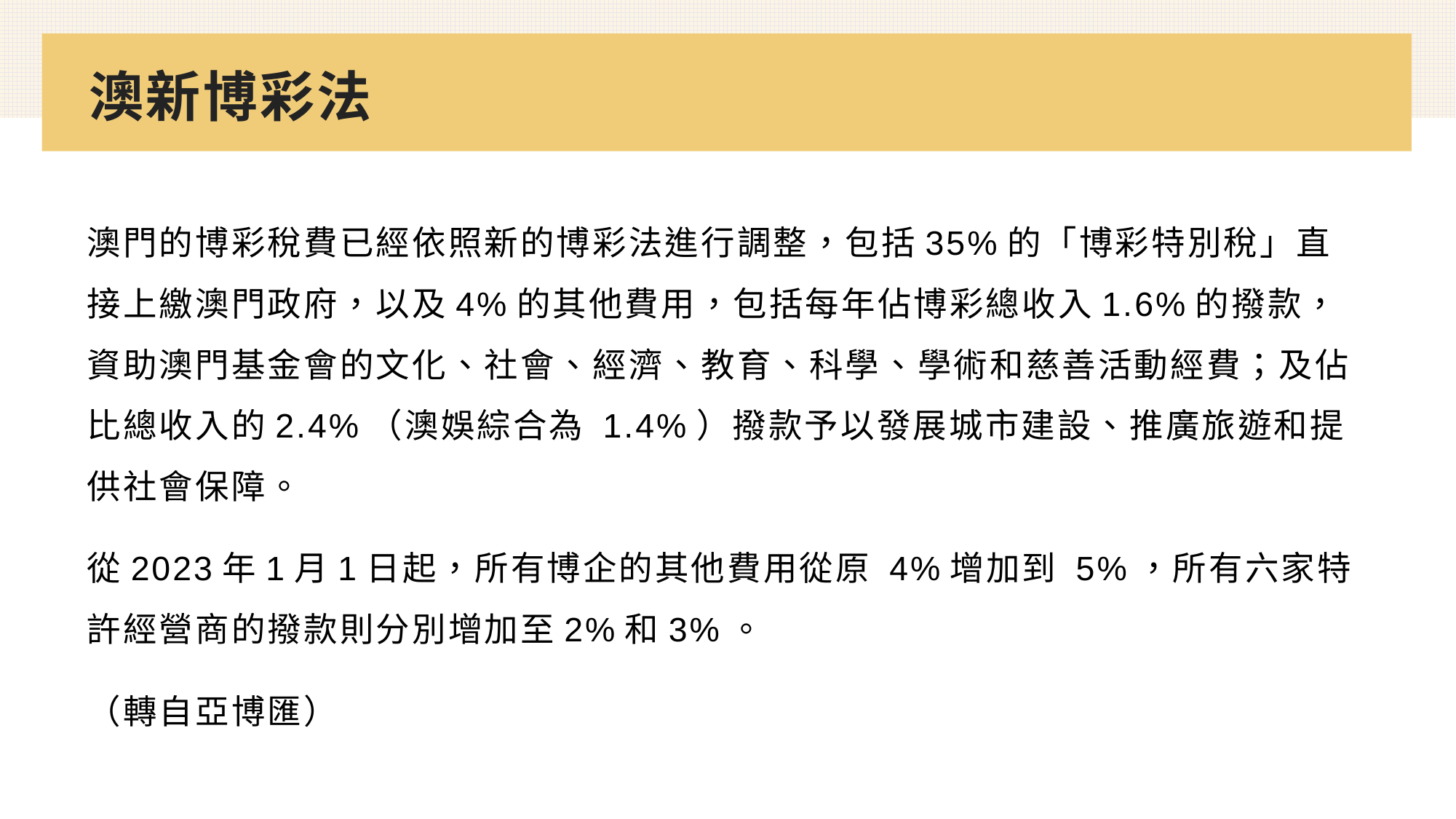

# 澳新博彩法
澳門的博彩稅費已經依照新的博彩法進行調整，包括35%的「博彩特別稅」直接上繳澳門政府，以及4%的其他費用，包括每年佔博彩總收入1.6%的撥款，資助澳門基金會的文化、社會、經濟、教育、科學、學術和慈善活動經費；及佔比總收入的2.4%（澳娛綜合為 1.4%）撥款予以發展城市建設、推廣旅遊和提供社會保障。
從2023年1月1日起，所有博企的其他費用從原 4%增加到 5%，所有六家特許經營商的撥款則分別增加至2%和3%。
（轉自亞博匯）